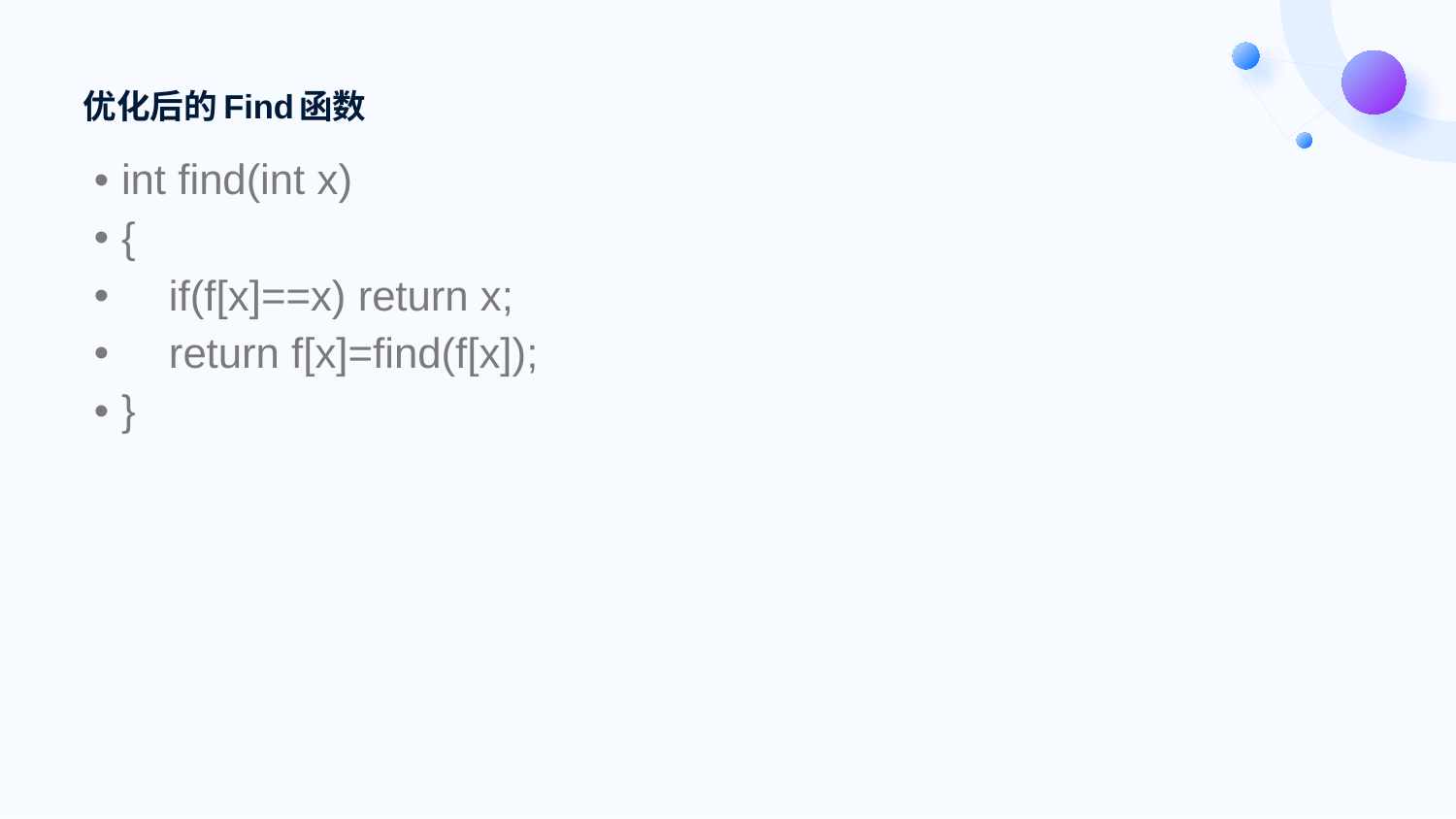

# 优化后的Find函数
int find(int x)
{
    if(f[x]==x) return x;
    return f[x]=find(f[x]);
}